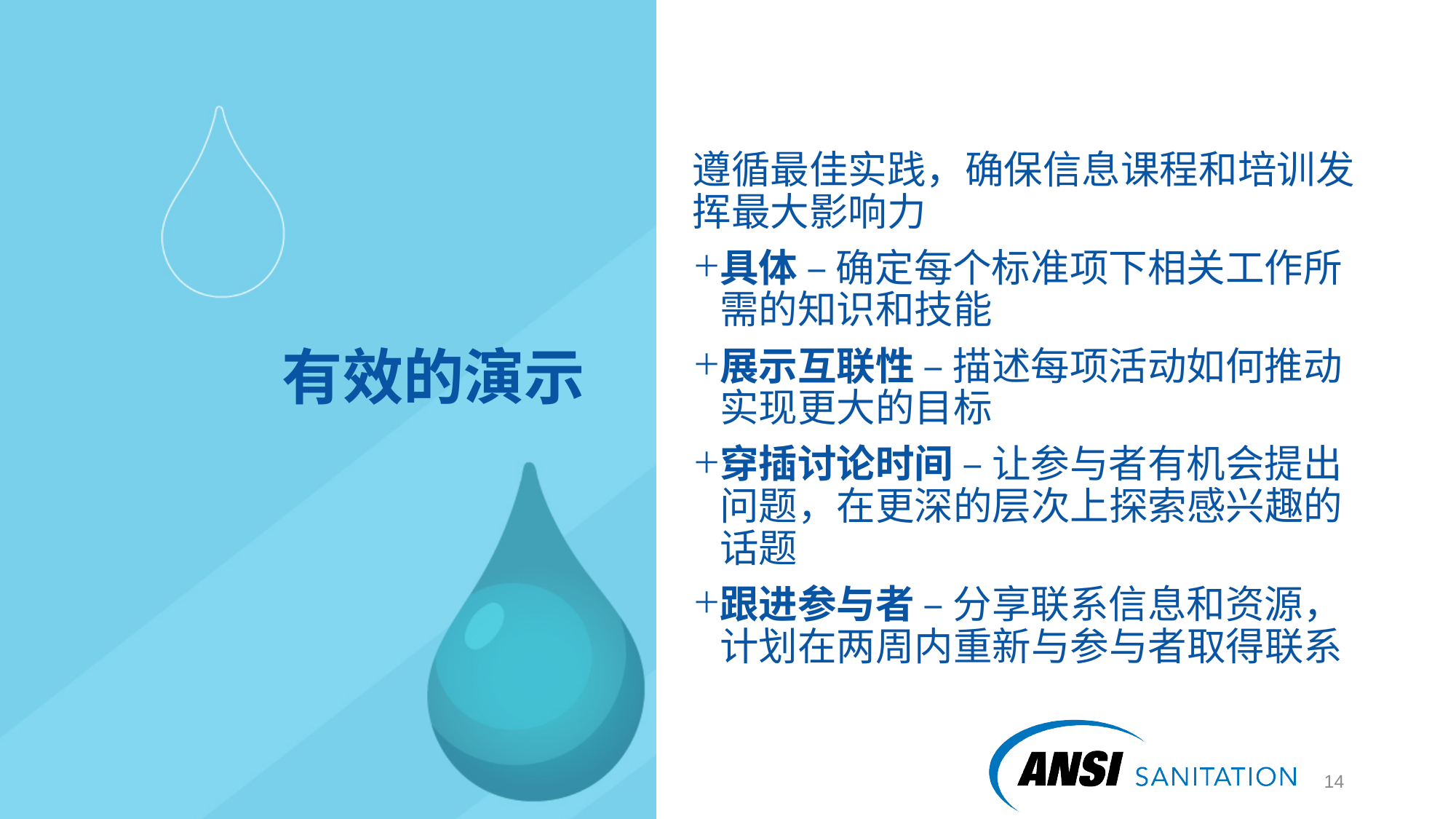

遵循最佳实践，确保信息课程和培训发挥最大影响力
具体 – 确定每个标准项下相关工作所需的知识和技能
展示互联性 – 描述每项活动如何推动实现更大的目标
穿插讨论时间 – 让参与者有机会提出问题，在更深的层次上探索感兴趣的话题
跟进参与者 – 分享联系信息和资源，计划在两周内重新与参与者取得联系
# 有效的演示
14